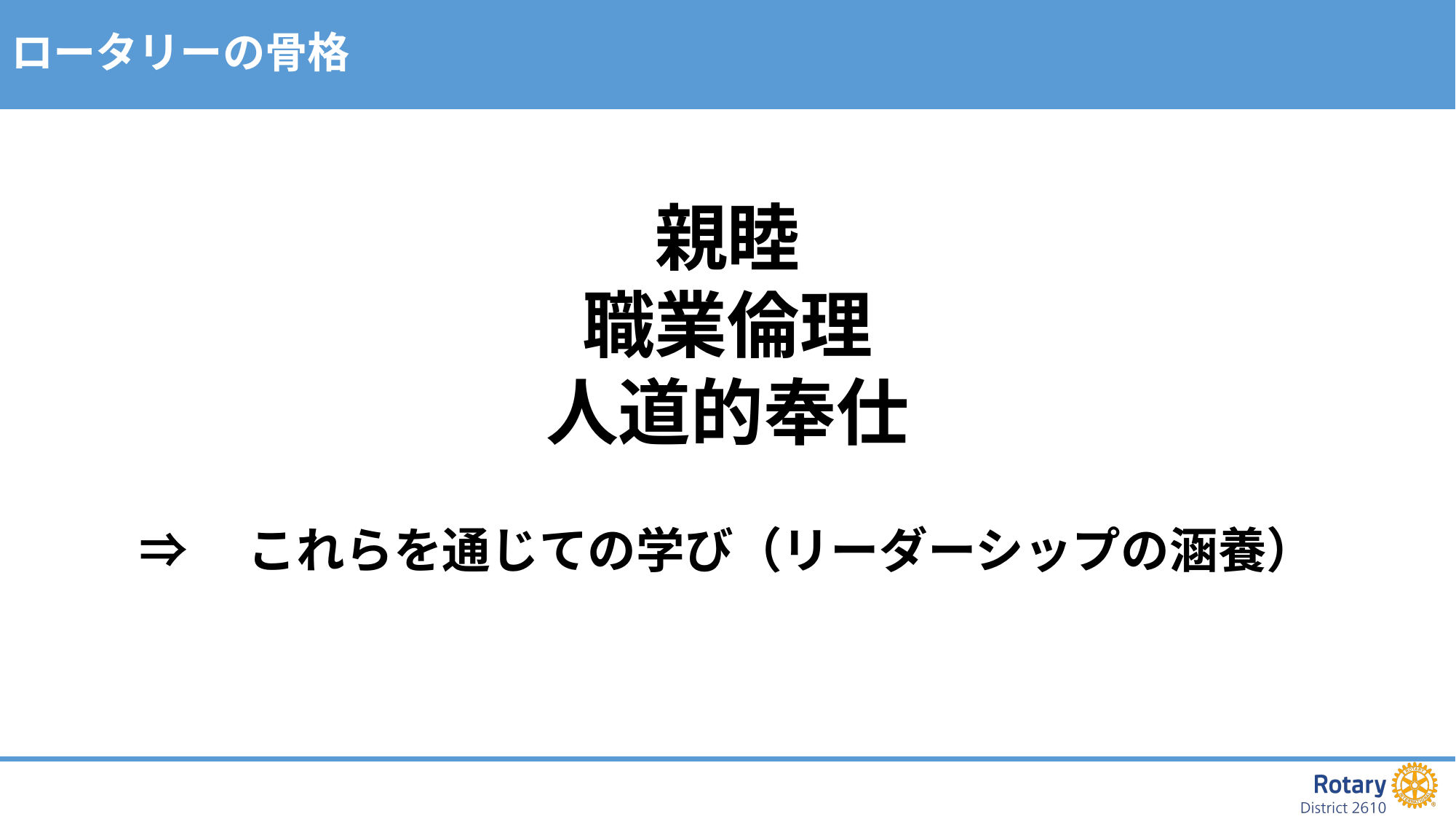

# ロータリーの骨格

親睦
職業倫理
人道的奉仕

⇒　これらを通じての学び（リーダーシップの涵養）